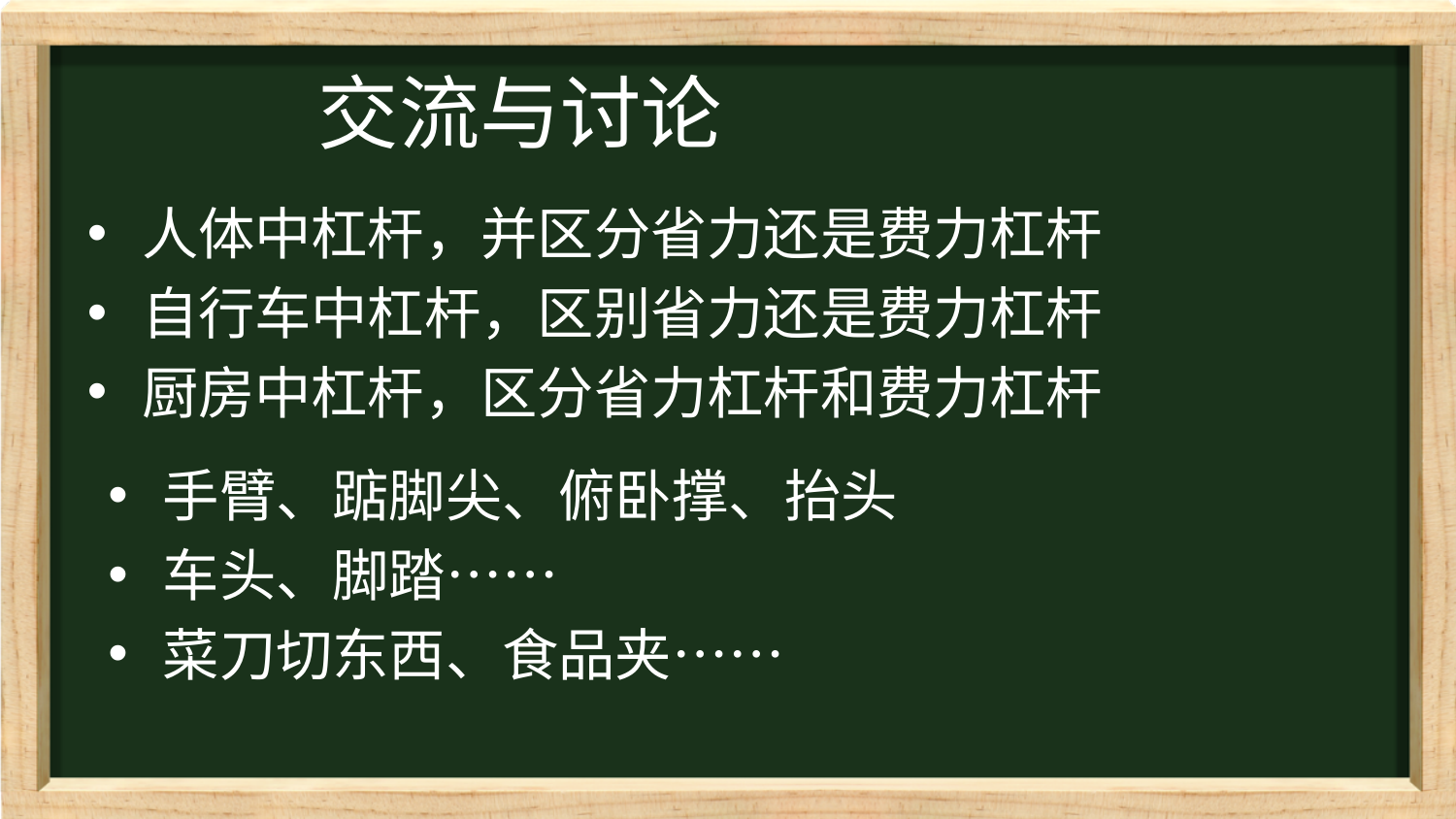

# 交流与讨论
人体中杠杆，并区分省力还是费力杠杆
自行车中杠杆，区别省力还是费力杠杆
厨房中杠杆，区分省力杠杆和费力杠杆
手臂、踮脚尖、俯卧撑、抬头
车头、脚踏……
菜刀切东西、食品夹……